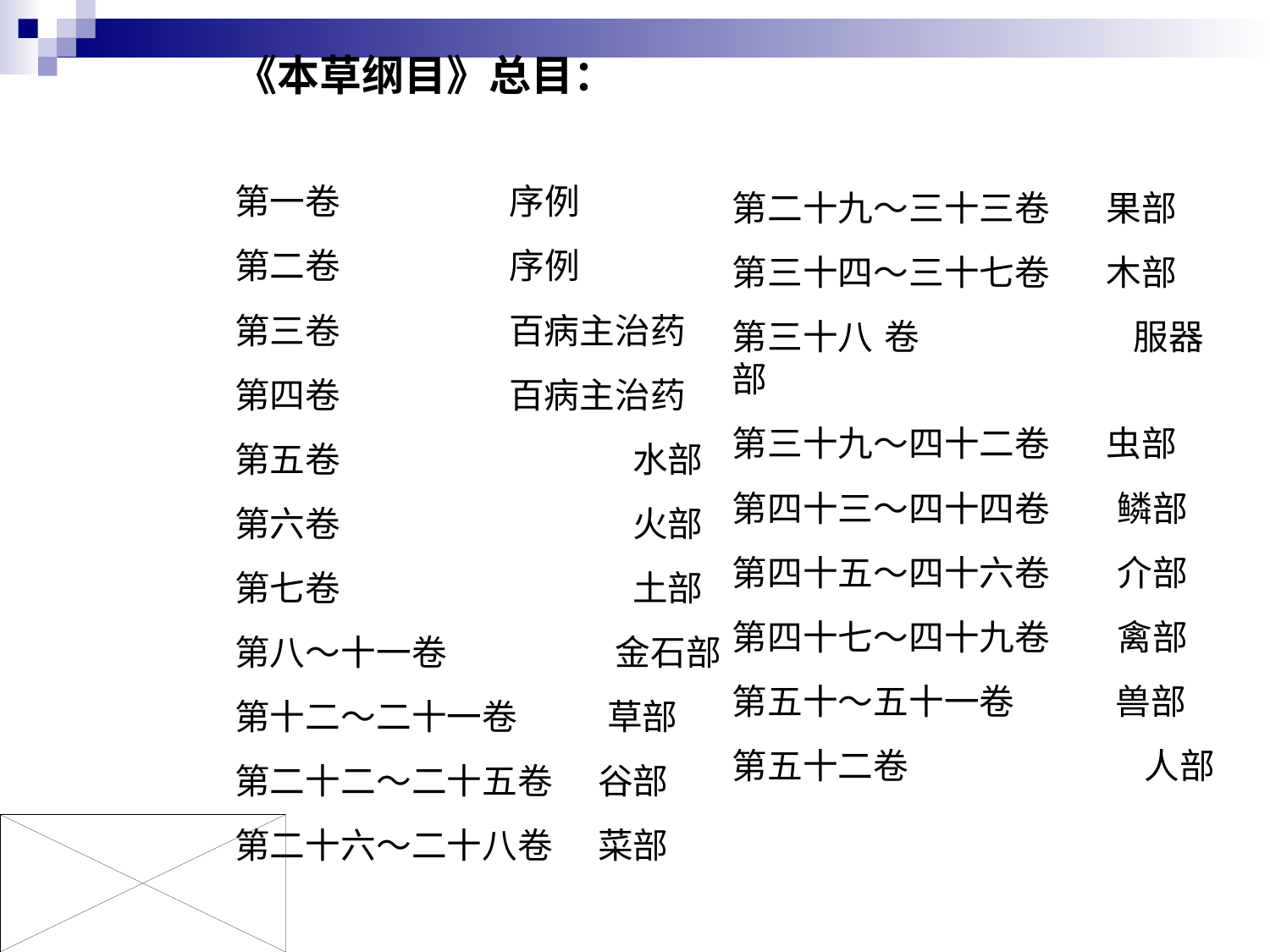

《本草纲目》总目：

第一卷               序例
第二卷               序例
第三卷               百病主治药
第四卷               百病主治药
第五卷                          水部
第六卷                          火部
第七卷                          土部
第八～十一卷               金石部
第十二～二十一卷        草部
第二十二～二十五卷    谷部
第二十六～二十八卷    菜部

第二十九～三十三卷     果部
第三十四～三十七卷     木部
第三十八 卷                   服器部
第三十九～四十二卷     虫部
第四十三～四十四卷      鳞部
第四十五～四十六卷      介部
第四十七～四十九卷      禽部
第五十～五十一卷         兽部
第五十二卷                     人部